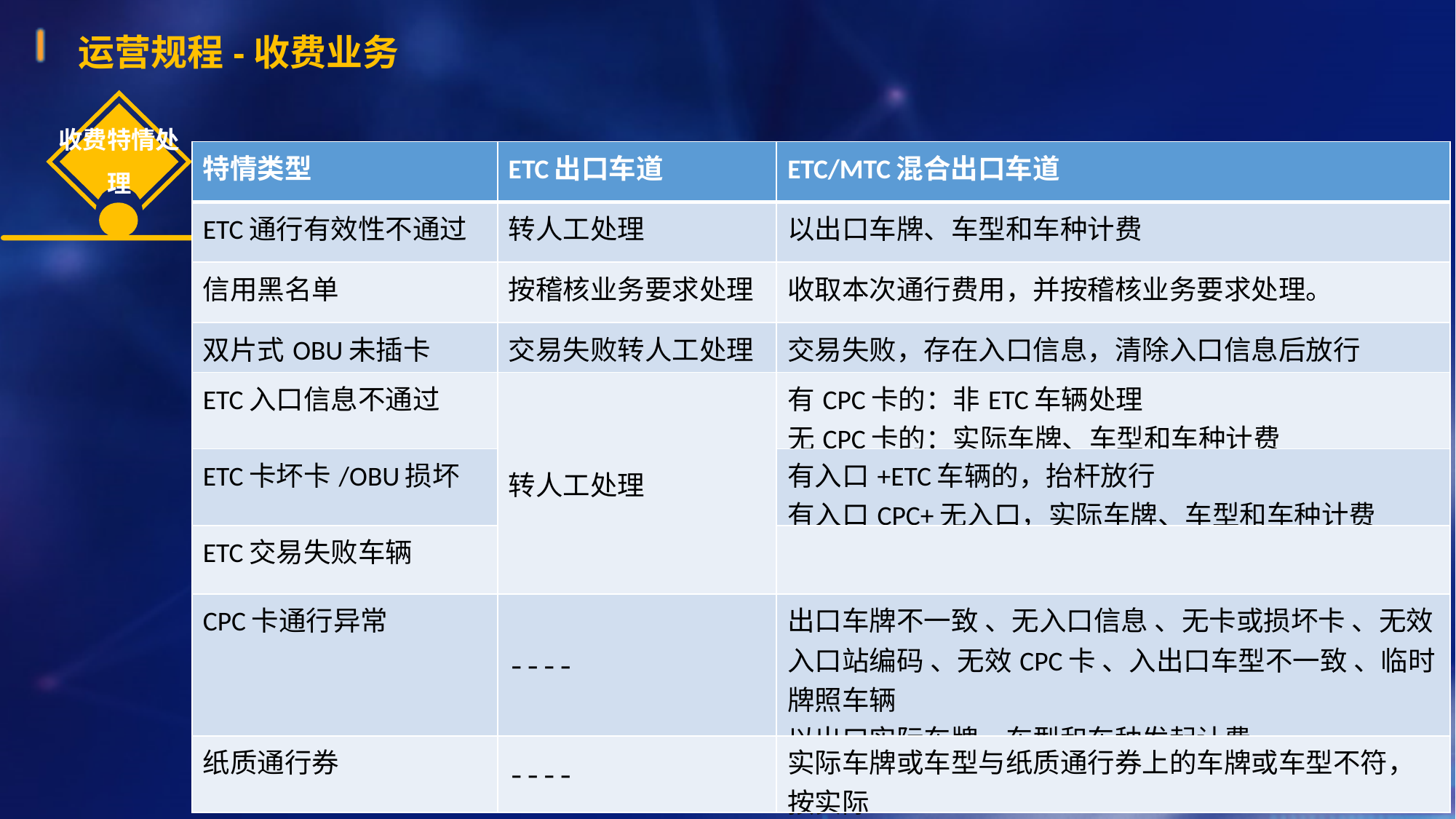

运营规程-收费业务
收费特情处理
| 特情类型 | ETC出口车道 | ETC/MTC混合出口车道 |
| --- | --- | --- |
| ETC通行有效性不通过 | 转人工处理 | 以出口车牌、车型和车种计费 |
| 信用黑名单 | 按稽核业务要求处理 | 收取本次通行费用，并按稽核业务要求处理。 |
| 双片式OBU未插卡 | 交易失败转人工处理 | 交易失败，存在入口信息，清除入口信息后放行 |
| ETC入口信息不通过 | 转人工处理 | 有CPC卡的：非ETC车辆处理 无CPC卡的：实际车牌、车型和车种计费 |
| ETC卡坏卡/OBU损坏 |  | 有入口+ETC车辆的，抬杆放行 有入口CPC+无入口，实际车牌、车型和车种计费 |
| ETC交易失败车辆 |  |  |
| CPC卡通行异常 | ---- | 出口车牌不一致 、无入口信息 、无卡或损坏卡 、无效入口站编码 、无效CPC卡 、入出口车型不一致 、临时牌照车辆  以出口实际车牌、车型和车种发起计费 |
| 纸质通行券 | ---- | 实际车牌或车型与纸质通行券上的车牌或车型不符，按实际 |